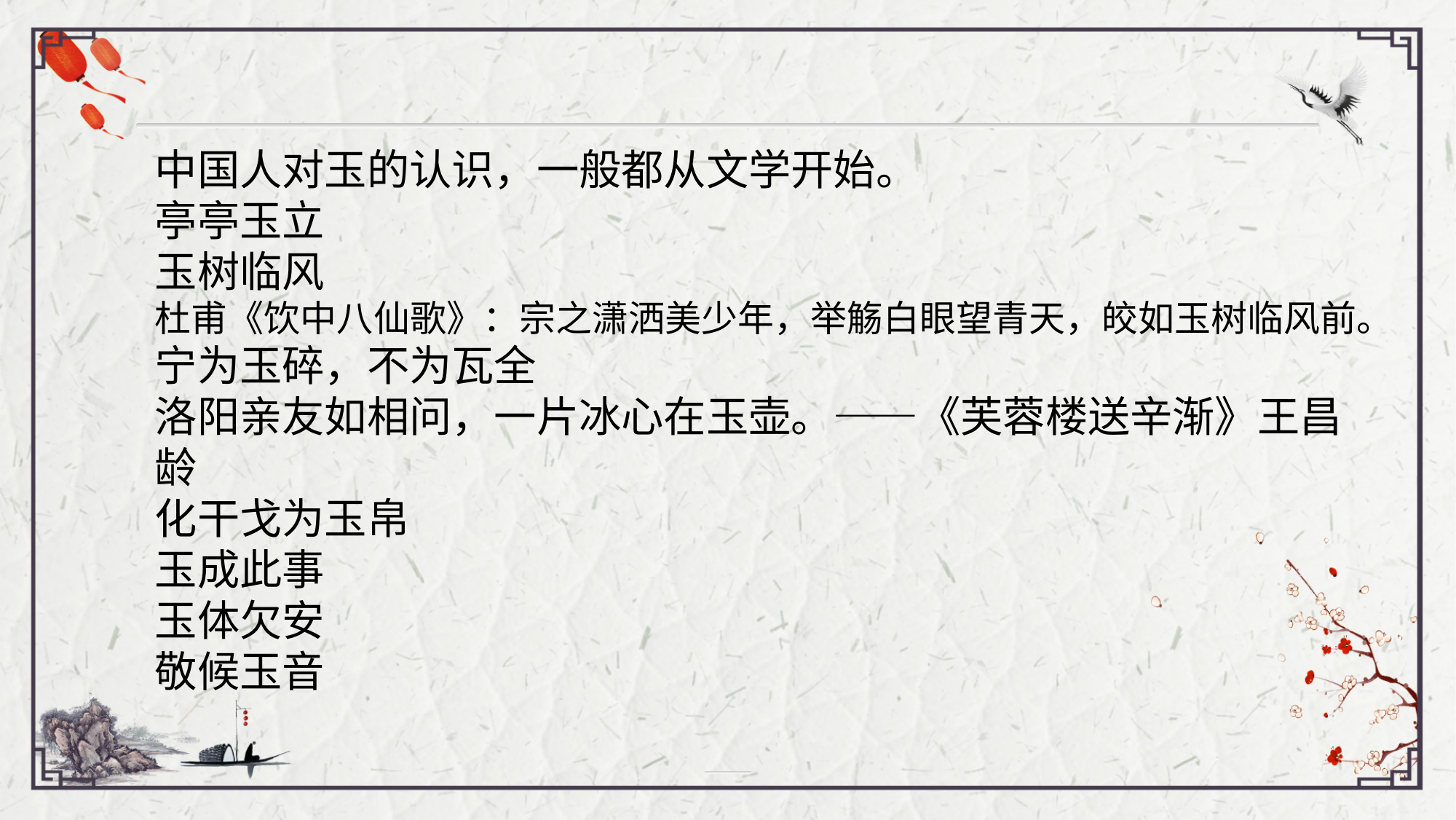

中国人对玉的认识，一般都从文学开始。亭亭玉立
玉树临风
杜甫《饮中八仙歌》：宗之潇洒美少年，举觞白眼望青天，皎如玉树临风前。
宁为玉碎，不为瓦全
洛阳亲友如相问，一片冰心在玉壶。——《芙蓉楼送辛渐》王昌龄
化干戈为玉帛
玉成此事
玉体欠安
敬候玉音